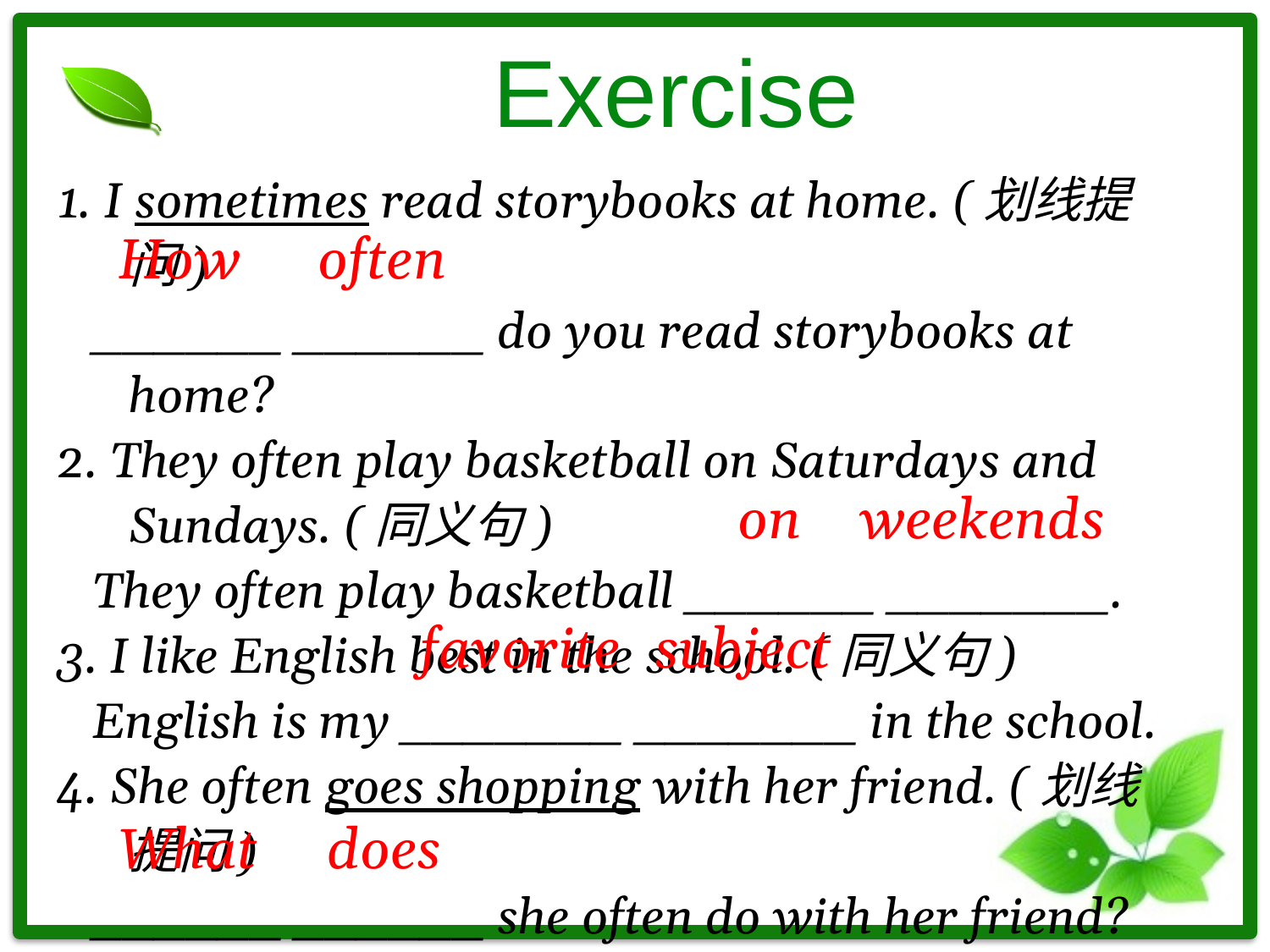

# Exercise
1. I sometimes read storybooks at home. (划线提问)
   ______ ______ do you read storybooks at home?
2. They often play basketball on Saturdays and Sundays. (同义句)
   They often play basketball ______ _______.
3. I like English best in the school. (同义句)
   English is my _______ _______ in the school.
4. She often goes shopping with her friend. (划线提问)
   ______ ______ she often do with her friend?
How
often
on
weekends
favorite
subject
What
does